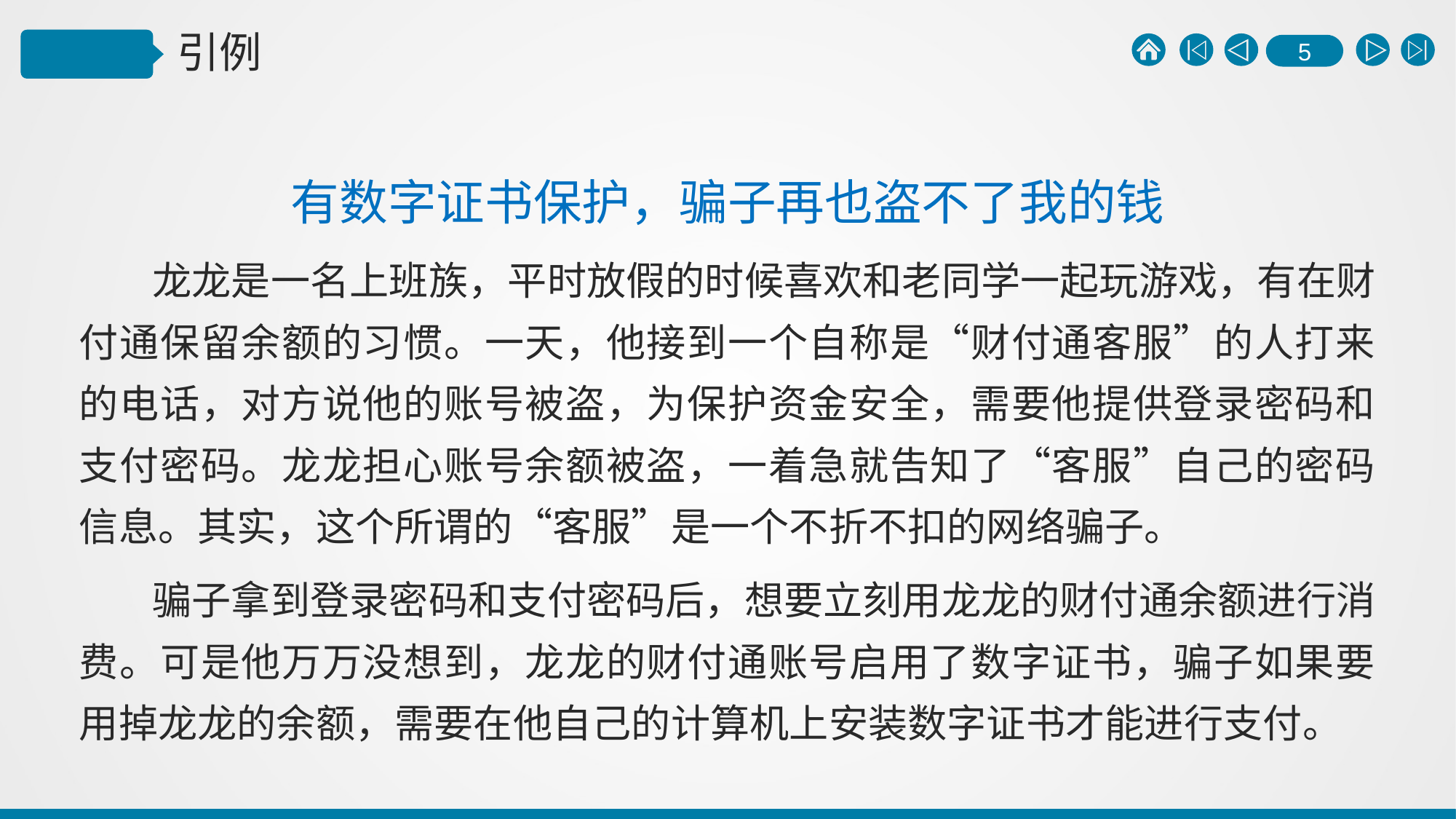

有数字证书保护，骗子再也盗不了我的钱
龙龙是一名上班族，平时放假的时候喜欢和老同学一起玩游戏，有在财付通保留余额的习惯。一天，他接到一个自称是“财付通客服”的人打来的电话，对方说他的账号被盗，为保护资金安全，需要他提供登录密码和支付密码。龙龙担心账号余额被盗，一着急就告知了“客服”自己的密码信息。其实，这个所谓的“客服”是一个不折不扣的网络骗子。
骗子拿到登录密码和支付密码后，想要立刻用龙龙的财付通余额进行消费。可是他万万没想到，龙龙的财付通账号启用了数字证书，骗子如果要用掉龙龙的余额，需要在他自己的计算机上安装数字证书才能进行支付。